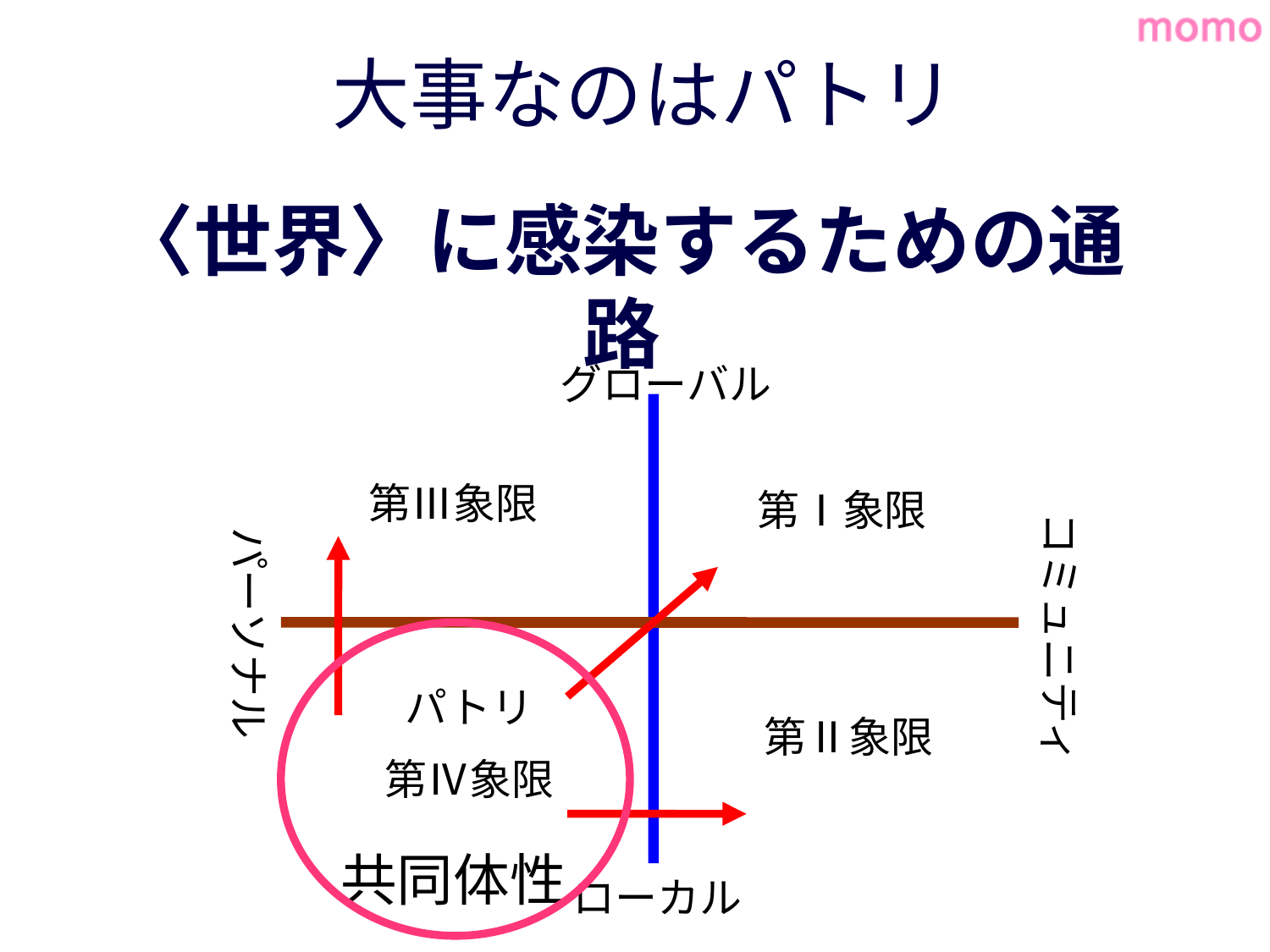

# 大事なのはパトリ
〈世界〉に感染するための通路
グローバル

第Ⅲ象限

第Ⅰ象限
コミュニティ
パーソナル

第Ⅱ象限
パトリ
第Ⅳ象限

共同体性
ローカル